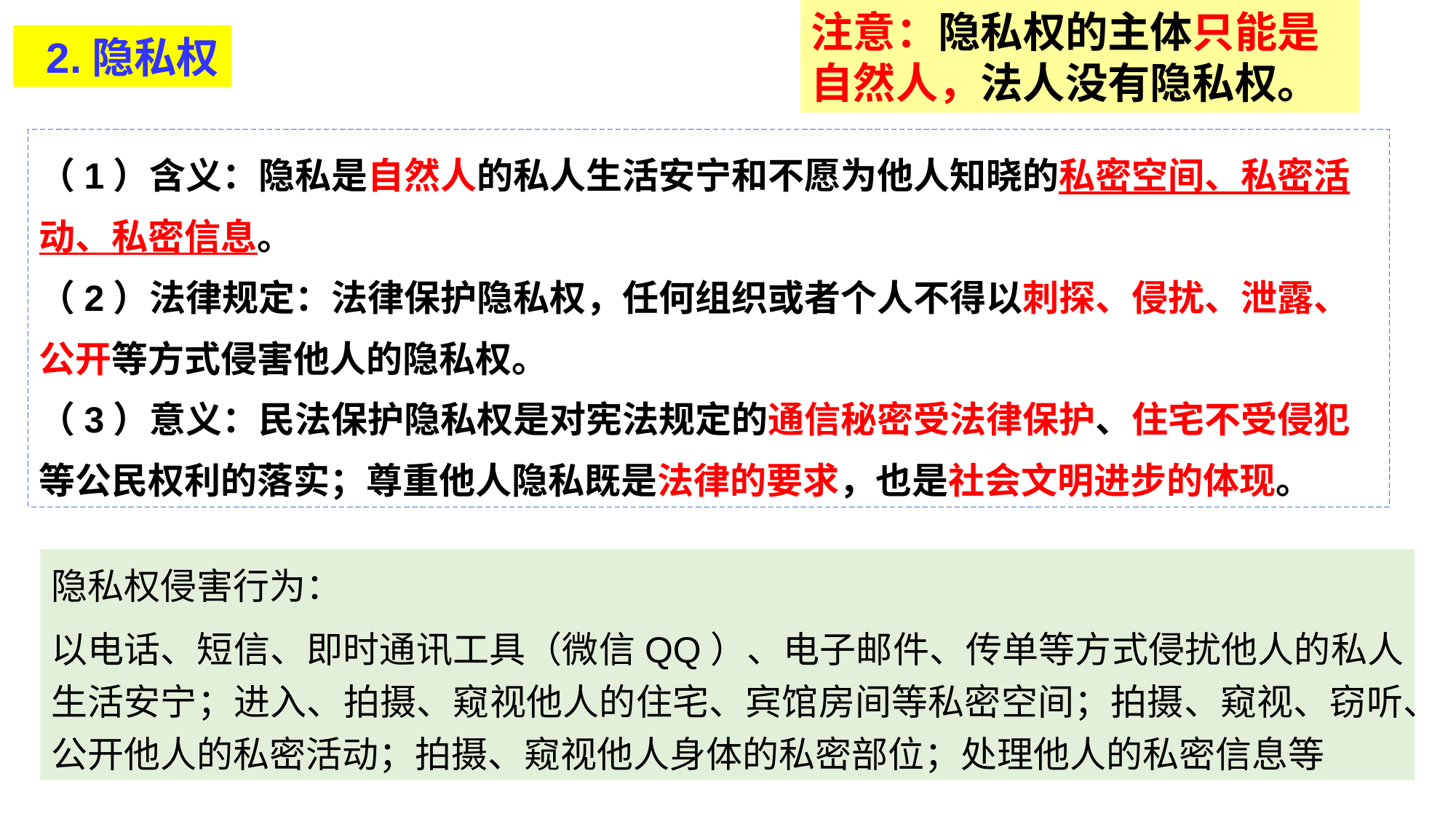

注意：隐私权的主体只能是自然人，法人没有隐私权。
2.隐私权
（1）含义：隐私是自然人的私人生活安宁和不愿为他人知晓的私密空间、私密活动、私密信息。
（2）法律规定：法律保护隐私权，任何组织或者个人不得以刺探、侵扰、泄露、公开等方式侵害他人的隐私权。
（3）意义：民法保护隐私权是对宪法规定的通信秘密受法律保护、住宅不受侵犯等公民权利的落实；尊重他人隐私既是法律的要求，也是社会文明进步的体现。
隐私权侵害行为：
以电话、短信、即时通讯工具（微信QQ）、电子邮件、传单等方式侵扰他人的私人生活安宁；进入、拍摄、窥视他人的住宅、宾馆房间等私密空间；拍摄、窥视、窃听、公开他人的私密活动；拍摄、窥视他人身体的私密部位；处理他人的私密信息等